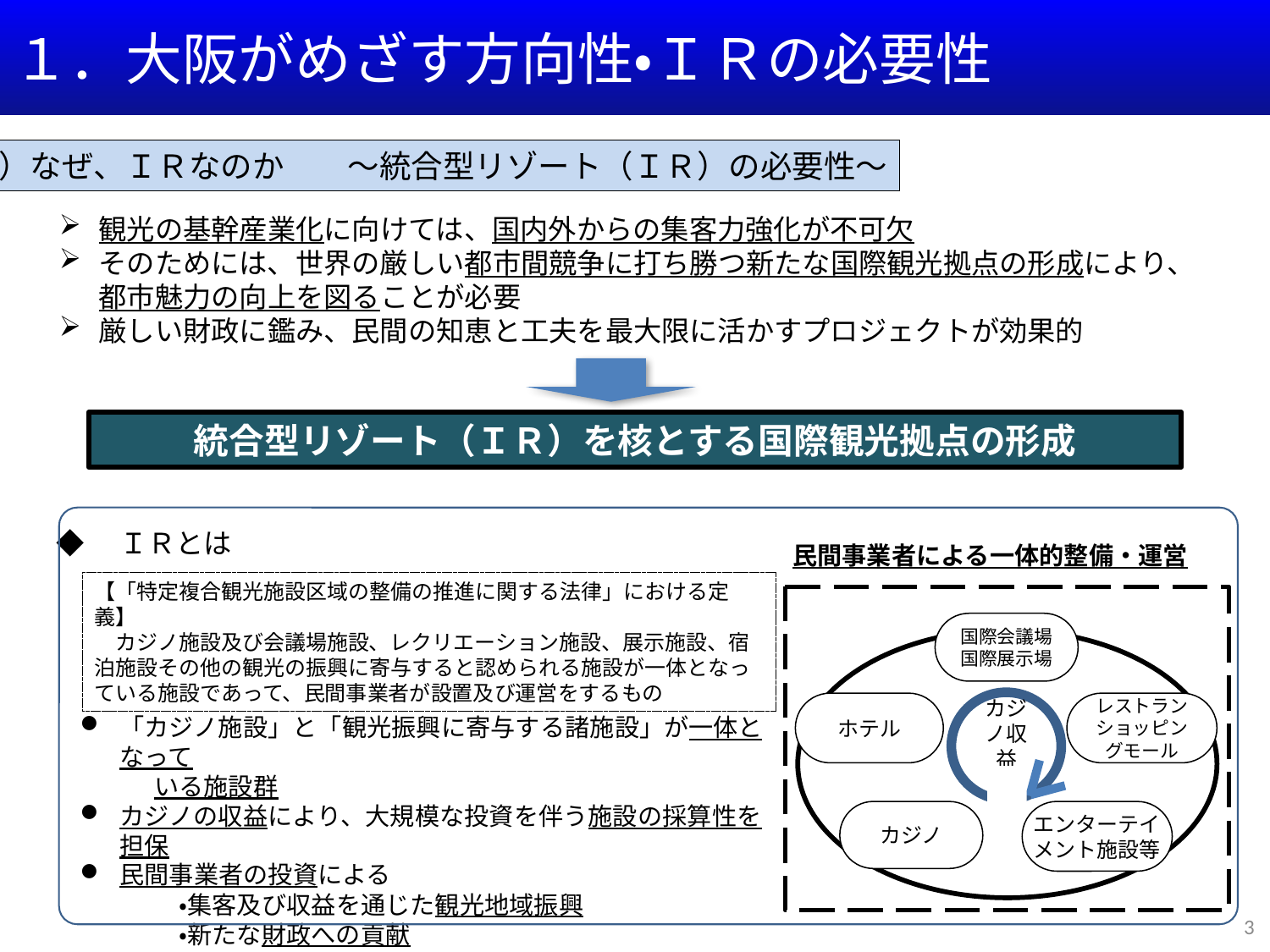

１．大阪がめざす方向性・ＩＲの必要性
２）なぜ、ＩＲなのか　　～統合型リゾート（ＩＲ）の必要性～
観光の基幹産業化に向けては、国内外からの集客力強化が不可欠
そのためには、世界の厳しい都市間競争に打ち勝つ新たな国際観光拠点の形成により、都市魅力の向上を図ることが必要
厳しい財政に鑑み、民間の知恵と工夫を最大限に活かすプロジェクトが効果的

統合型リゾート（ＩＲ）を核とする国際観光拠点の形成

◆　ＩＲとは
民間事業者による一体的整備・運営
【「特定複合観光施設区域の整備の推進に関する法律」における定義】
　カジノ施設及び会議場施設、レクリエーション施設、展示施設、宿泊施設その他の観光の振興に寄与すると認められる施設が一体となっている施設であって、民間事業者が設置及び運営をするもの

国際会議場
国際展示場

カジノ収益

ホテル
レストラン
ショッピングモール
「カジノ施設」と「観光振興に寄与する諸施設」が一体となって
　　　いる施設群
カジノの収益により、大規模な投資を伴う施設の採算性を担保
民間事業者の投資による
　　　　・集客及び収益を通じた観光地域振興
　　　　・新たな財政への貢献

カジノ
エンターテイ
メント施設等
3